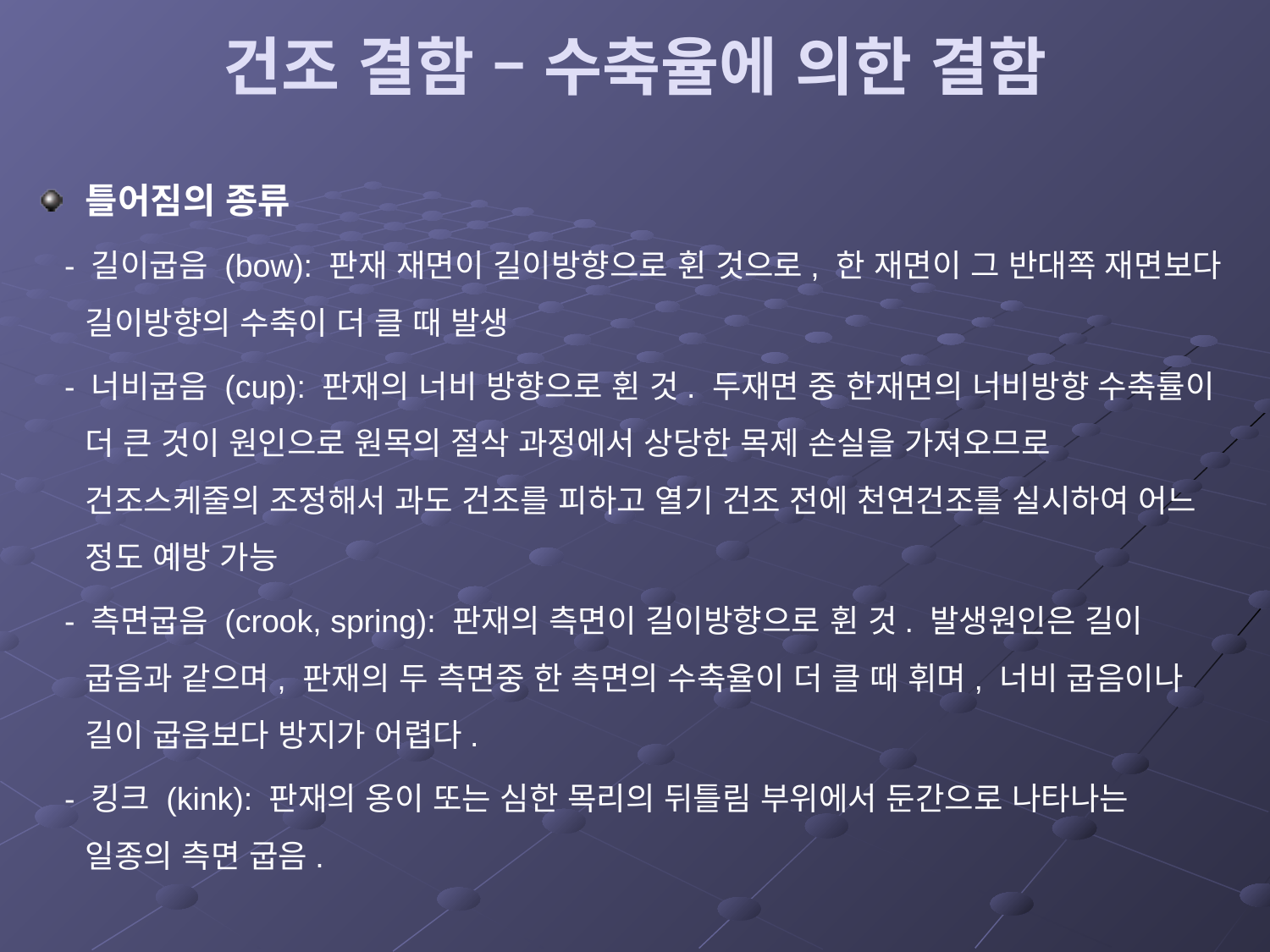

# 건조 결함 – 수축율에 의한 결함
틀어짐의 종류
   - 길이굽음 (bow): 판재 재면이 길이방향으로 휜 것으로, 한 재면이 그 반대쪽 재면보다 길이방향의 수축이 더 클 때 발생
   - 너비굽음 (cup): 판재의 너비 방향으로 휜 것. 두재면 중 한재면의 너비방향 수축률이 더 큰 것이 원인으로 원목의 절삭 과정에서 상당한 목제 손실을 가져오므로 건조스케줄의 조정해서 과도 건조를 피하고 열기 건조 전에 천연건조를 실시하여 어느 정도 예방 가능
   - 측면굽음 (crook, spring): 판재의 측면이 길이방향으로 휜 것. 발생원인은 길이 굽음과 같으며, 판재의 두 측면중 한 측면의 수축율이 더 클 때 휘며, 너비 굽음이나 길이 굽음보다 방지가 어렵다.
   - 킹크 (kink): 판재의 옹이 또는 심한 목리의 뒤틀림 부위에서 둔간으로 나타나는 일종의 측면 굽음.